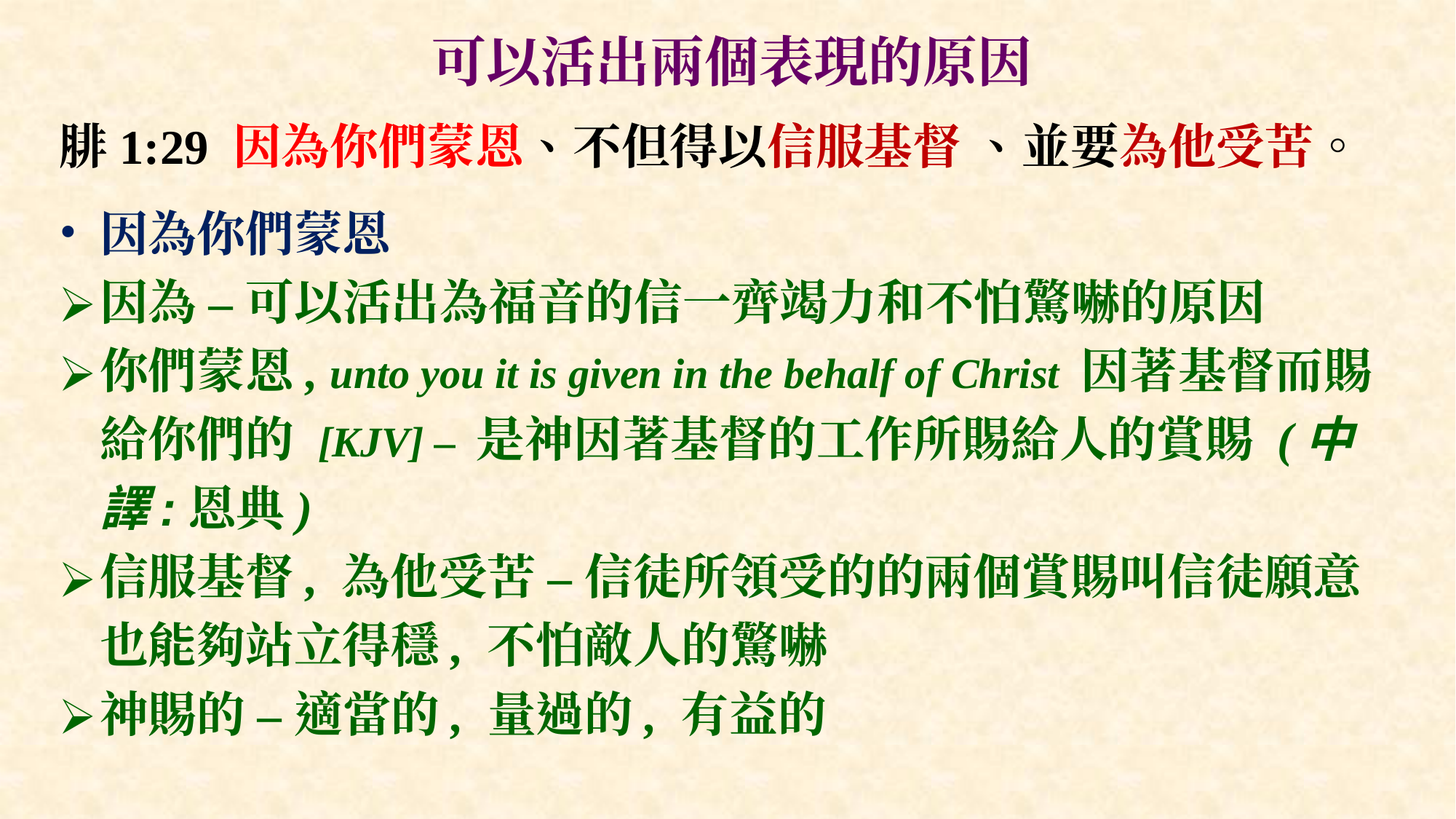

# 可以活出兩個表現的原因
腓1:29 因為你們蒙恩、不但得以信服基督 、並要為他受苦。
因為你們蒙恩
因為 – 可以活出為福音的信一齊竭力和不怕驚嚇的原因
你們蒙恩, unto you it is given in the behalf of Christ 因著基督而賜給你們的 [KJV] – 是神因著基督的工作所賜給人的賞賜 (中譯:恩典)
信服基督, 為他受苦 – 信徒所領受的的兩個賞賜叫信徒願意也能夠站立得穩, 不怕敵人的驚嚇
神賜的 – 適當的, 量過的, 有益的